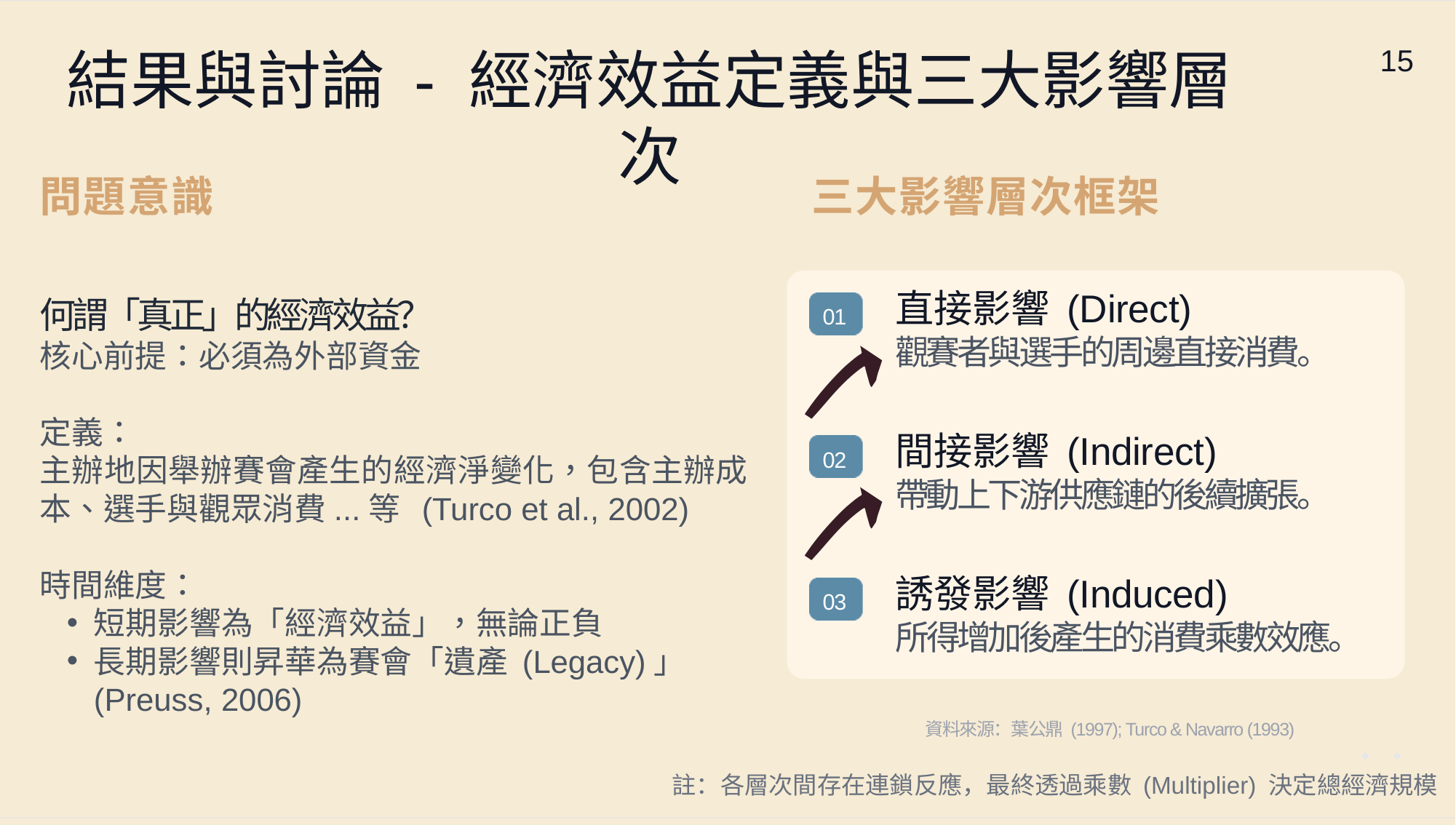

15
結果與討論 - 經濟效益定義與三大影響層次
問 題 意 識
三 大 影 響 層 次 框 架

直接影響 (Direct)
觀賽者與選手的周邊直接消費。

01
間接影響 (Indirect)
帶動上下游供應鏈的後續擴張。

02
誘發影響 (Induced)
所得增加後產生的消費乘數效應。

03
何謂「真正」的經濟效益？
核心前提：必須為外部資金

定義：
主辦地因舉辦賽會產生的經濟淨變化，包含主辦成本、選手與觀眾消費...等  (Turco et al., 2002)

時間維度：
短期影響為「經濟效益」，無論正負
長期影響則昇華為賽會「遺產 (Legacy)」(Preuss, 2006)

資料來源：葉公鼎 (1997); Turco & Navarro (1993)

註：各層次間存在連鎖反應，最終透過乘數 (Multiplier) 決定總經濟規模